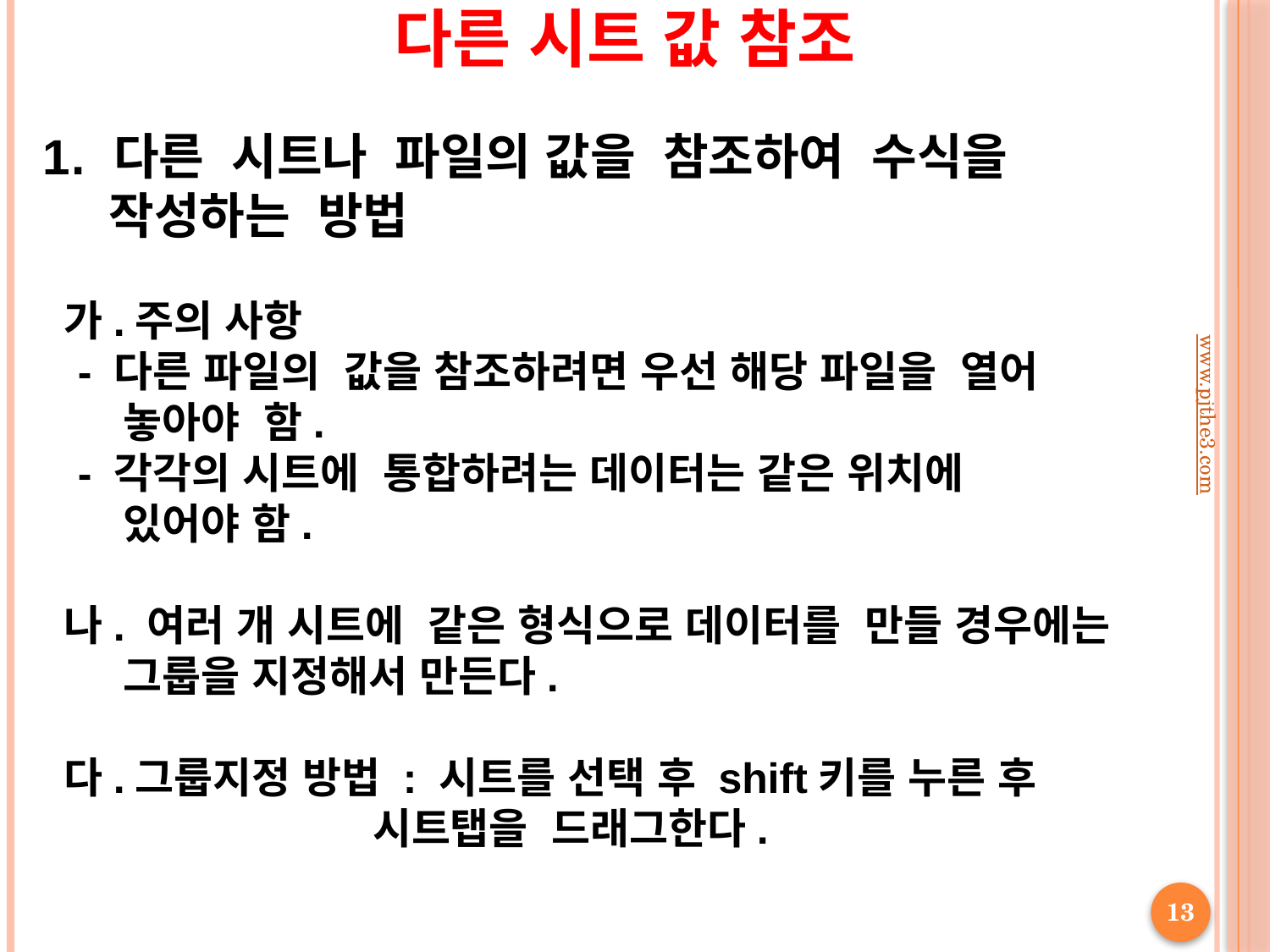

다른 시트 값 참조
다른  시트나  파일의 값을  참조하여  수식을
    작성하는  방법

 가.주의 사항
   - 다른 파일의  값을 참조하려면 우선 해당 파일을  열어
      놓아야  함.
   - 각각의 시트에  통합하려는 데이터는 같은 위치에
      있어야 함.

 나. 여러 개 시트에  같은 형식으로 데이터를  만들 경우에는
      그룹을 지정해서 만든다.

 다.그룹지정 방법 : 시트를 선택 후 shift키를 누른 후
                           시트탭을  드래그한다.
www.pjthe3.com

13